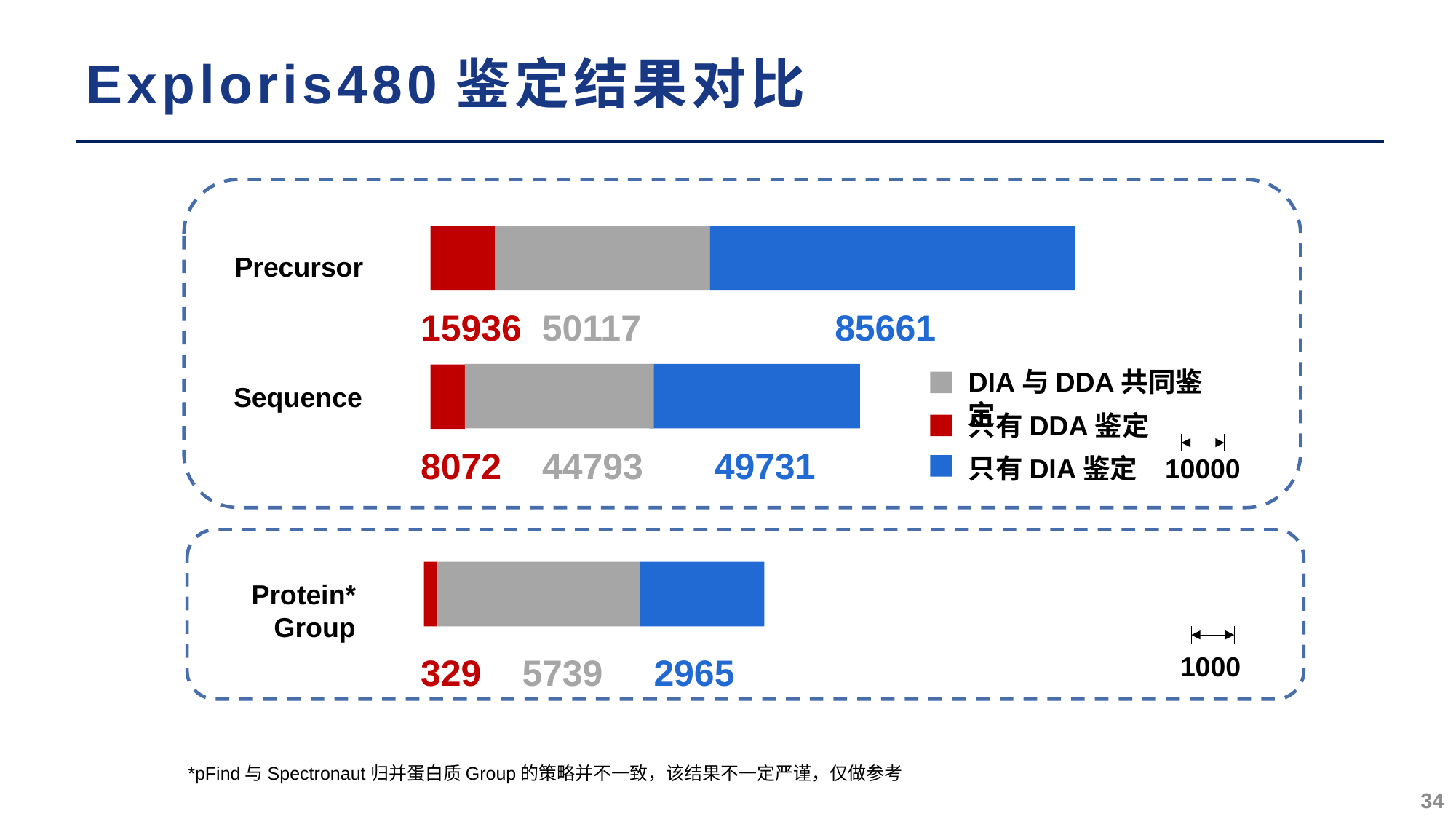

# Exploris480鉴定结果对比

Precursor
15936  50117                   85661
DIA与DDA共同鉴定

Sequence
只有DDA鉴定

8072    44793       49731
只有DIA鉴定
10000

Protein*
Group
1000
329    5739     2965
*pFind与Spectronaut归并蛋白质Group的策略并不一致，该结果不一定严谨，仅做参考
34